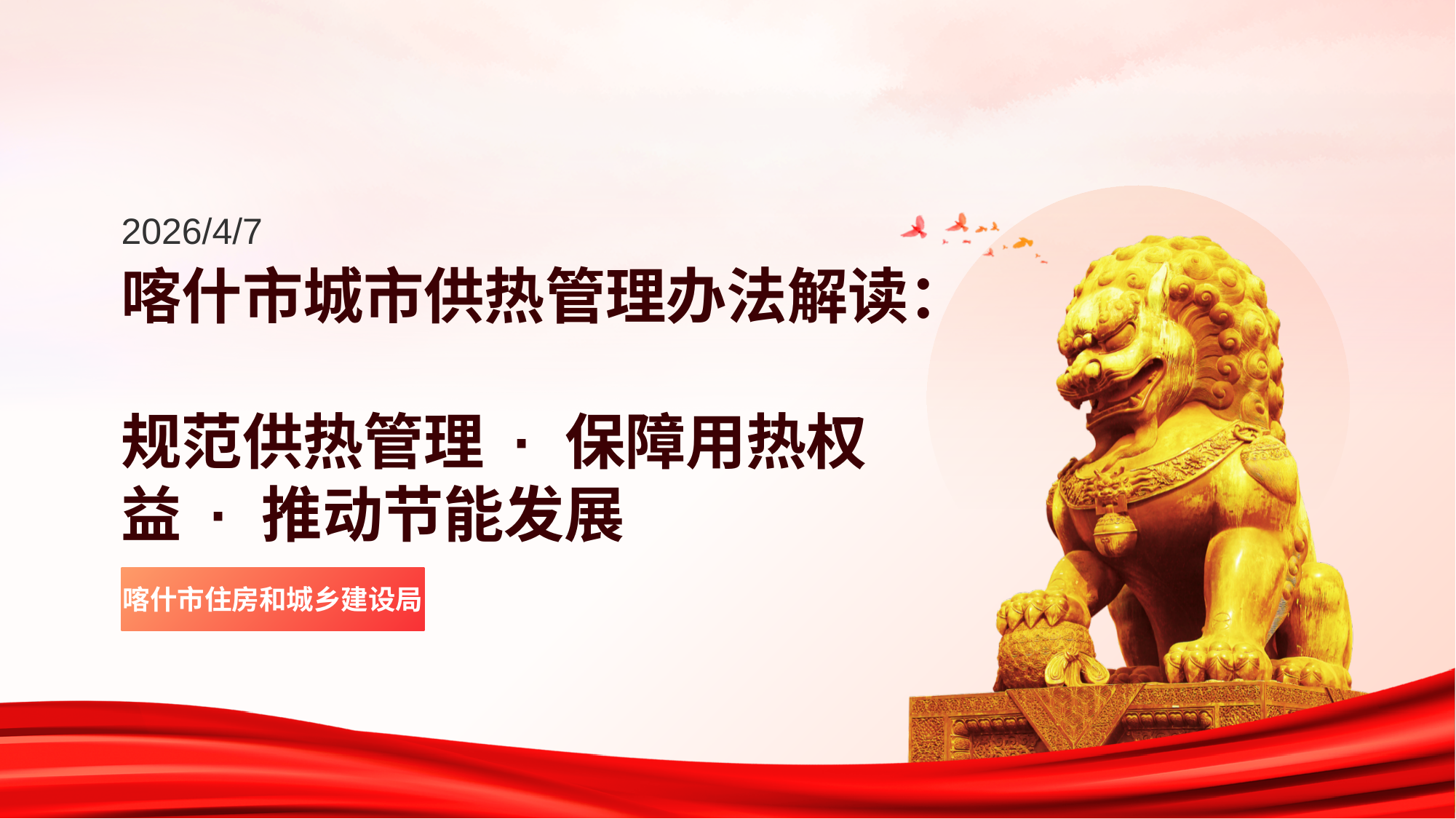

2026/4/7
喀什市城市供热管理办法解读：
规范供热管理 · 保障用热权益 · 推动节能发展
喀什市住房和城乡建设局